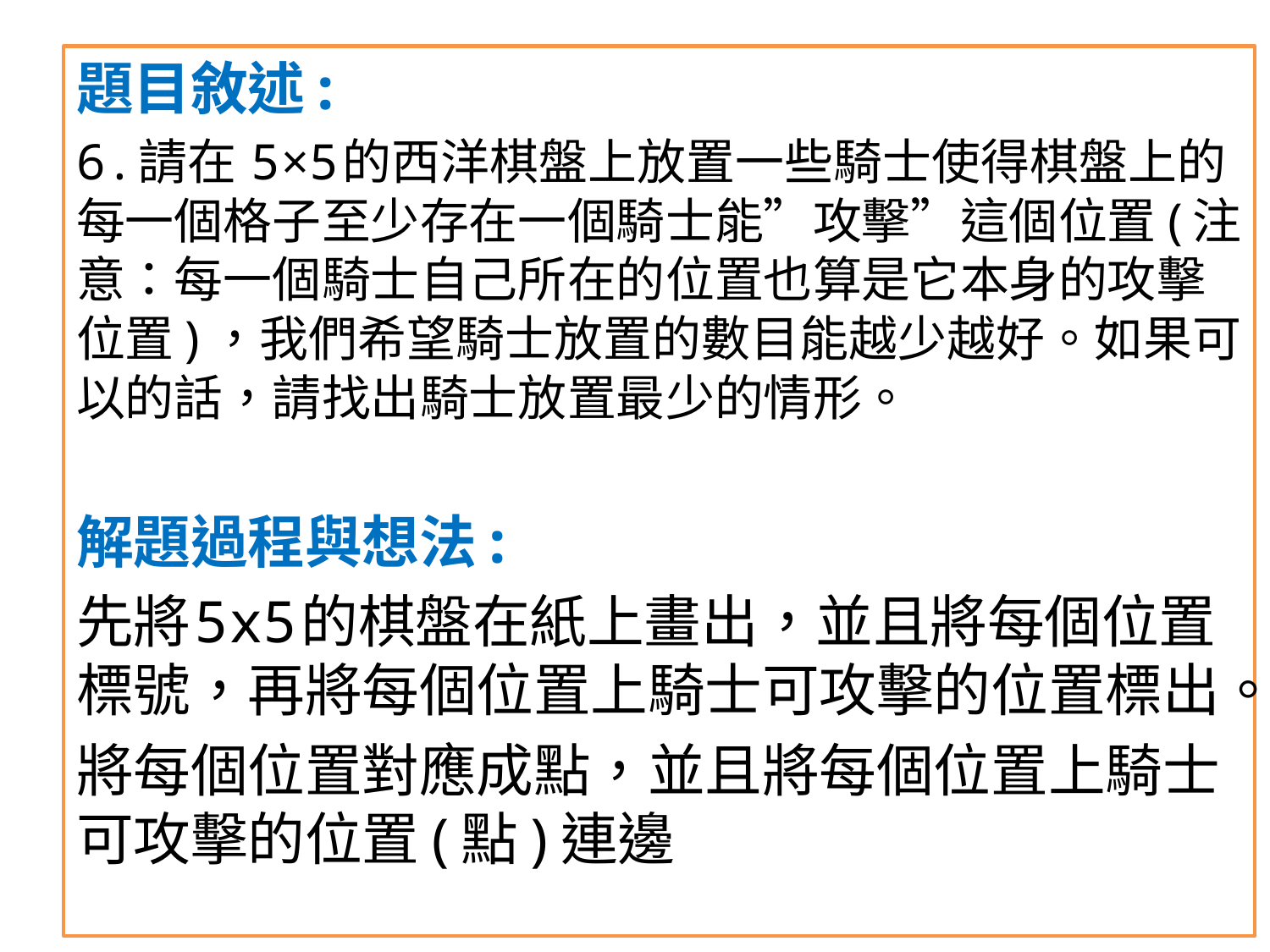

題目敘述:
6.請在 5×5的西洋棋盤上放置一些騎士使得棋盤上的每一個格子至少存在一個騎士能”攻擊”這個位置(注意：每一個騎士自己所在的位置也算是它本身的攻擊位置)，我們希望騎士放置的數目能越少越好。如果可以的話，請找出騎士放置最少的情形。

解題過程與想法:
先將5x5的棋盤在紙上畫出，並且將每個位置標號，再將每個位置上騎士可攻擊的位置標出。
將每個位置對應成點，並且將每個位置上騎士可攻擊的位置(點)連邊